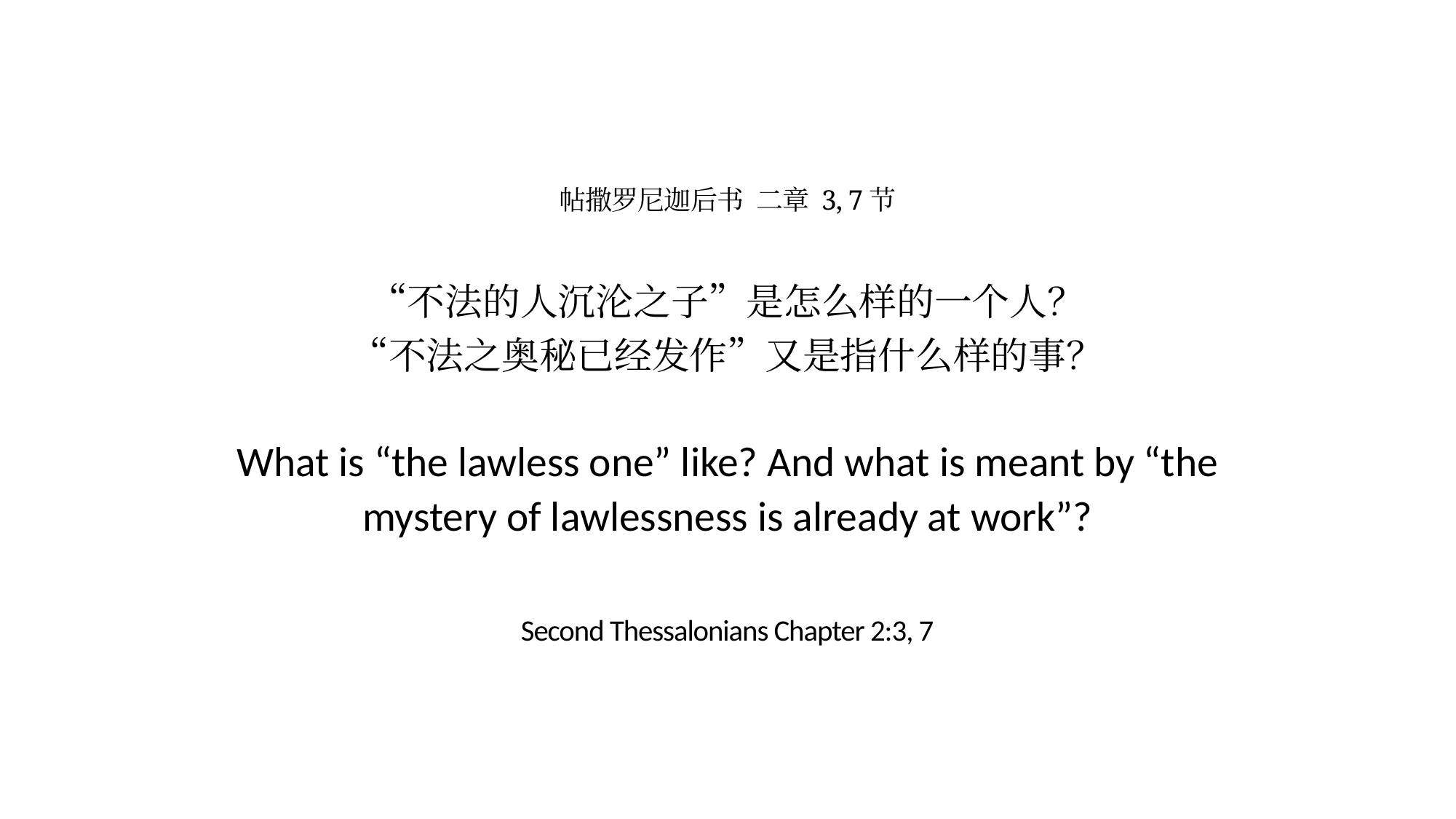

# 帖撒罗尼迦后书  二章 3, 7节 “不法的人沉沦之子”是怎么样的一个人？ “不法之奥秘已经发作”又是指什么样的事？ What is “the lawless one” like? And what is meant by “the mystery of lawlessness is already at work”? Second Thessalonians Chapter 2:3, 7